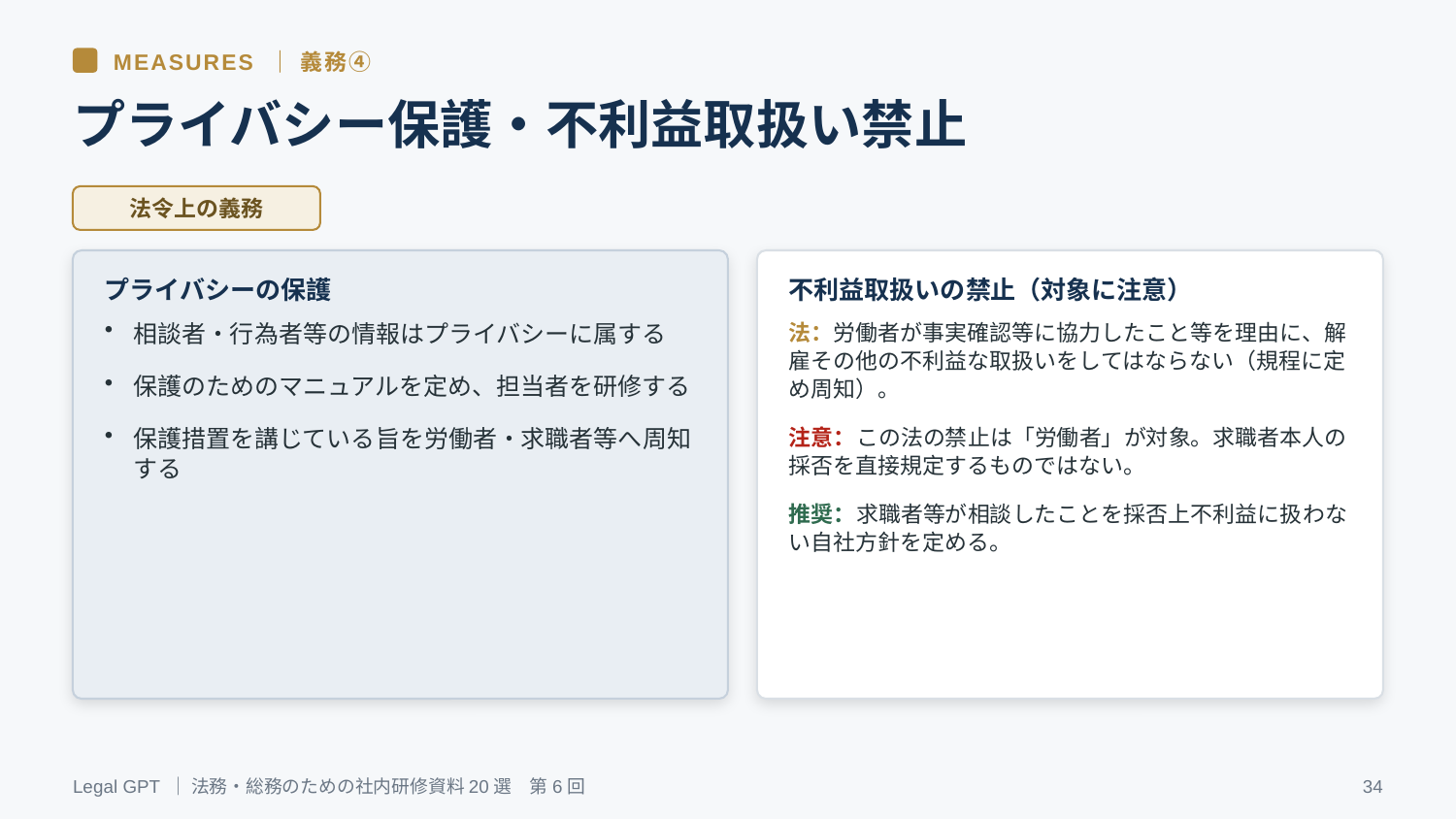

MEASURES ｜ 義務④

プライバシー保護・不利益取扱い禁止

法令上の義務

プライバシーの保護
不利益取扱いの禁止（対象に注意）
相談者・行為者等の情報はプライバシーに属する
保護のためのマニュアルを定め、担当者を研修する
保護措置を講じている旨を労働者・求職者等へ周知する
法：労働者が事実確認等に協力したこと等を理由に、解雇その他の不利益な取扱いをしてはならない（規程に定め周知）。
注意：この法の禁止は「労働者」が対象。求職者本人の採否を直接規定するものではない。
推奨：求職者等が相談したことを採否上不利益に扱わない自社方針を定める。
Legal GPT ｜ 法務・総務のための社内研修資料20選　第6回
34